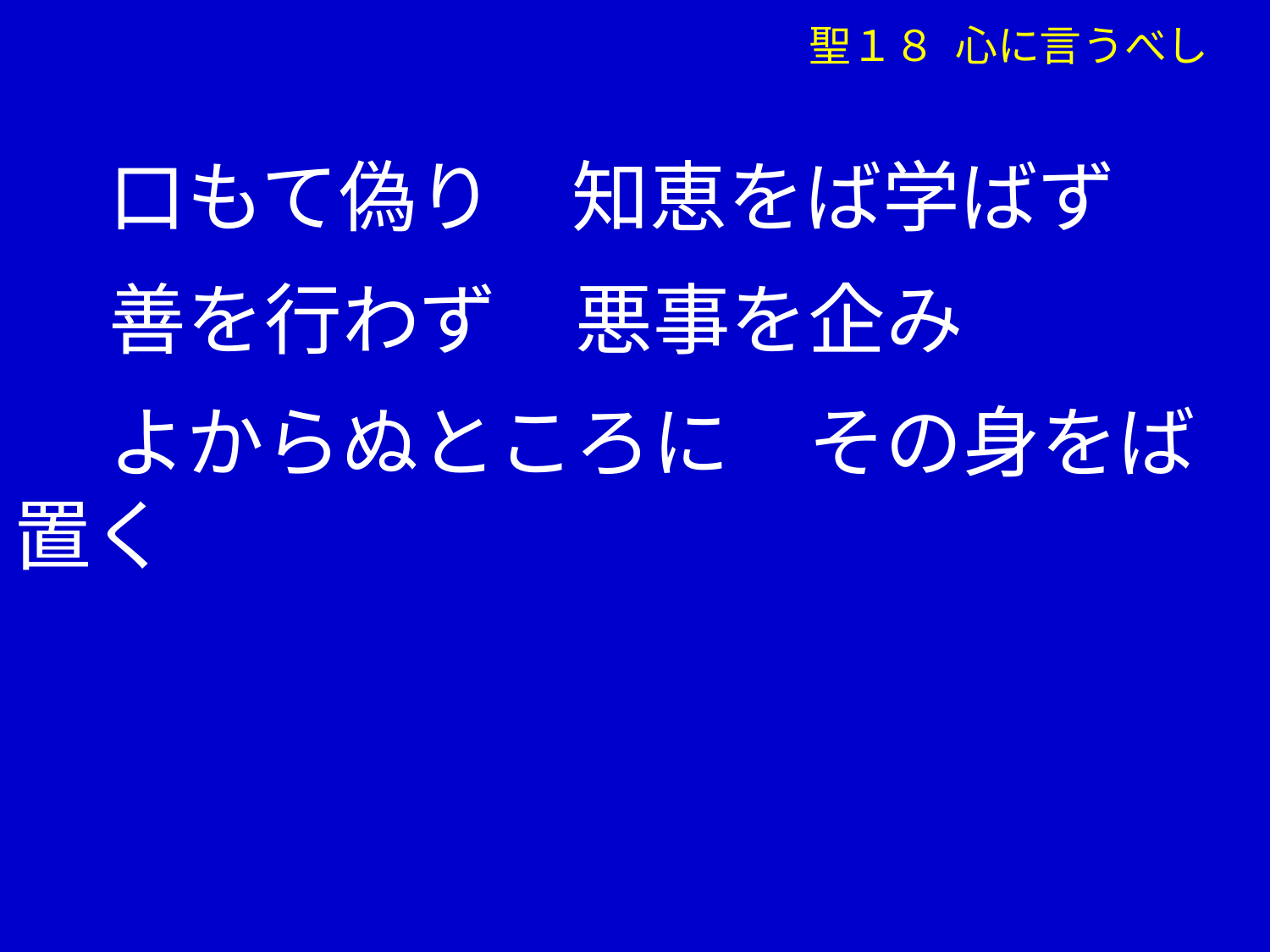

聖１８  心に言うべし
　 口もて偽り　知恵をば学ばず
　 善を行わず　悪事を企み
　 よからぬところに　その身をば置く